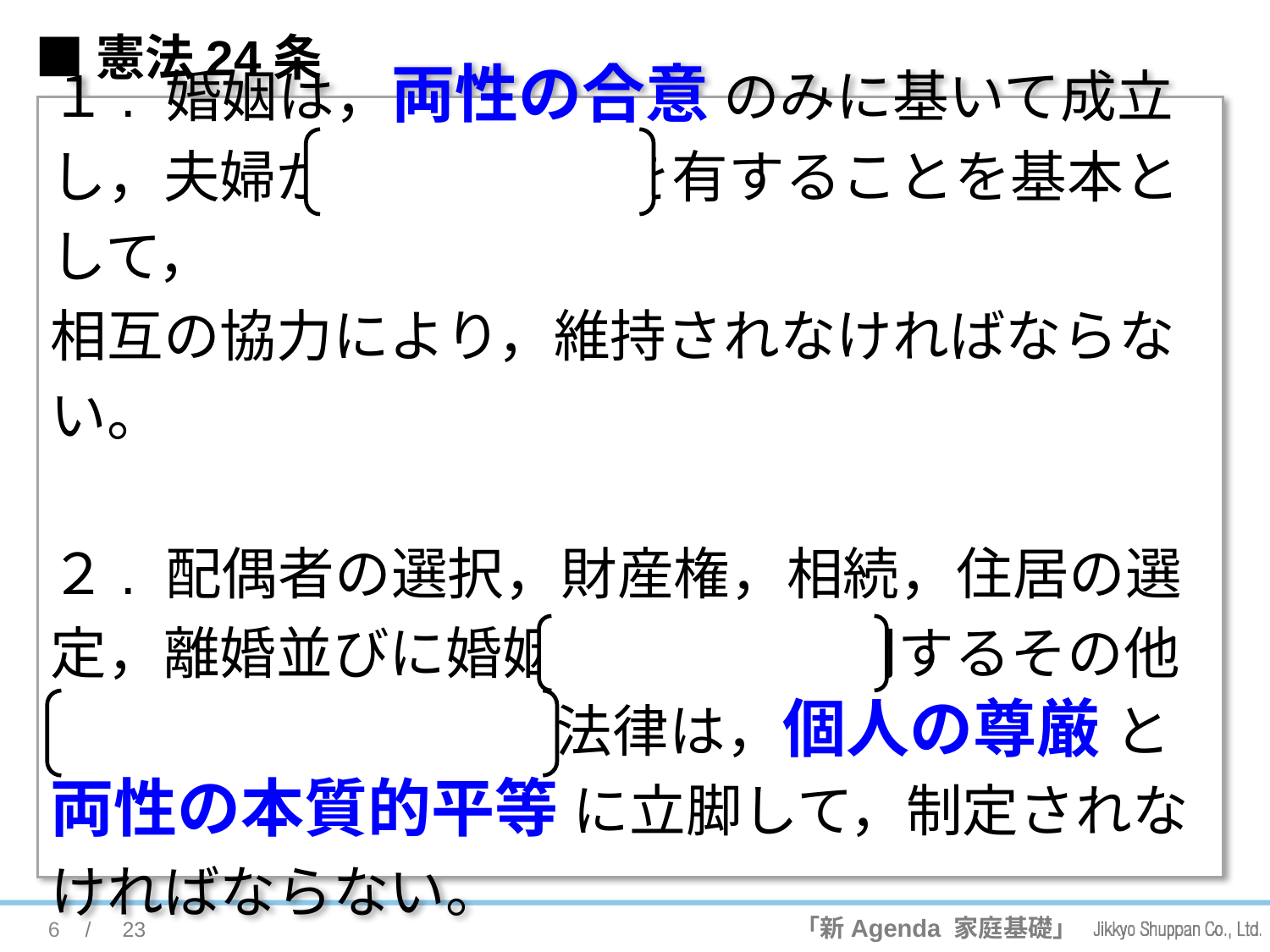

■憲法24条
１. 婚姻は，両性の合意 のみに基いて成立し，夫婦が同等の権利を有することを基本として，
相互の協力により，維持されなければならない。

２. 配偶者の選択，財産権，相続，住居の選定，離婚並びに婚姻及び家族に関するその他の事項に関しては，法律は，個人の尊厳 と
両性の本質的平等 に立脚して，制定されなければならない。

6